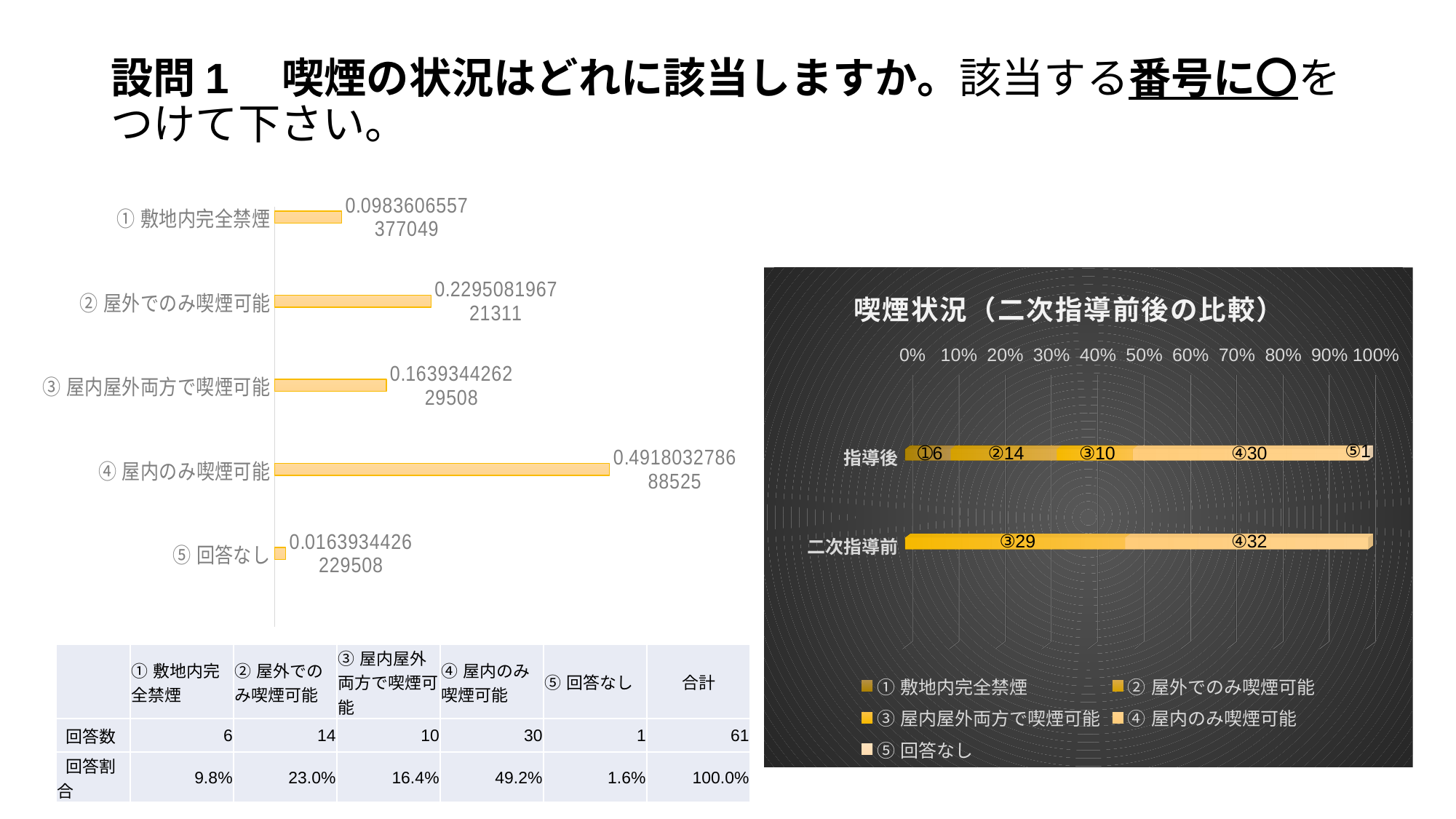

# 設問1　喫煙の状況はどれに該当しますか。該当する番号に〇をつけて下さい。

### Chart

| Category |  |
|---|---|
| ①敷地内完全禁煙 | 0.09836065573770492 |
|  | None |
|  | None |
|  | None |
| ②屋外でのみ喫煙可能 | 0.22950819672131148 |
|  | None |
|  | None |
|  | None |
| ③屋内屋外両方で喫煙可能 | 0.16393442622950818 |
|  | None |
|  | None |
|  | None |
| ④屋内のみ喫煙可能 | 0.4918032786885246 |
|  | None |
|  | None |
|  | None |
| ⑤回答なし | 0.01639344262295082 |

[unsupported chart]

|  | ①敷地内完全禁煙 | ②屋外でのみ喫煙可能 | ③屋内屋外両方で喫煙可能 | ④屋内のみ喫煙可能 | ⑤回答なし | 合計 |
| --- | --- | --- | --- | --- | --- | --- |
| 回答数 | 6 | 14 | 10 | 30 | 1 | 61 |
| 回答割合 | 9.8% | 23.0% | 16.4% | 49.2% | 1.6% | 100.0% |